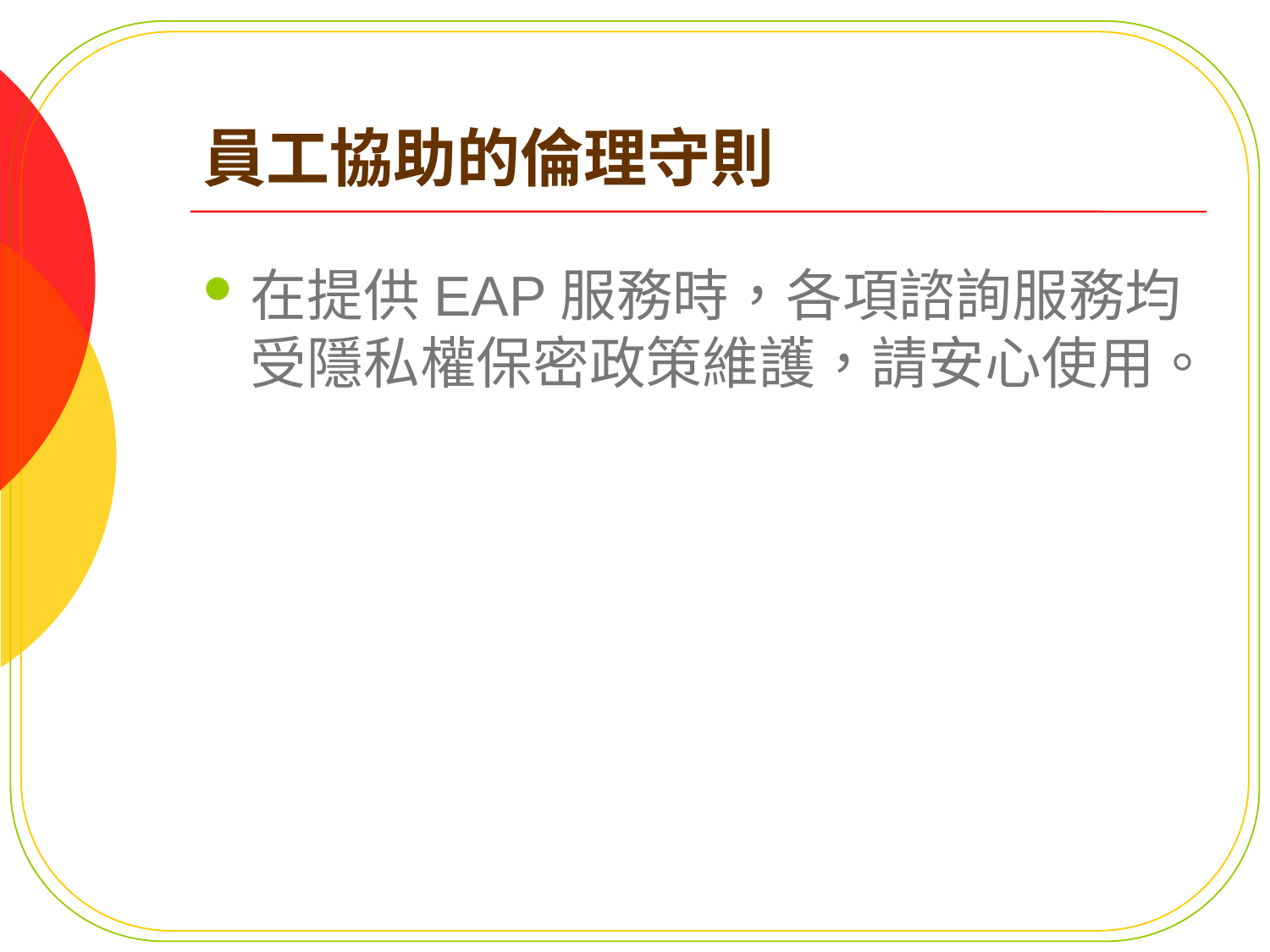

# 員工協助的倫理守則
在提供EAP服務時，各項諮詢服務均受隱私權保密政策維護，請安心使用。